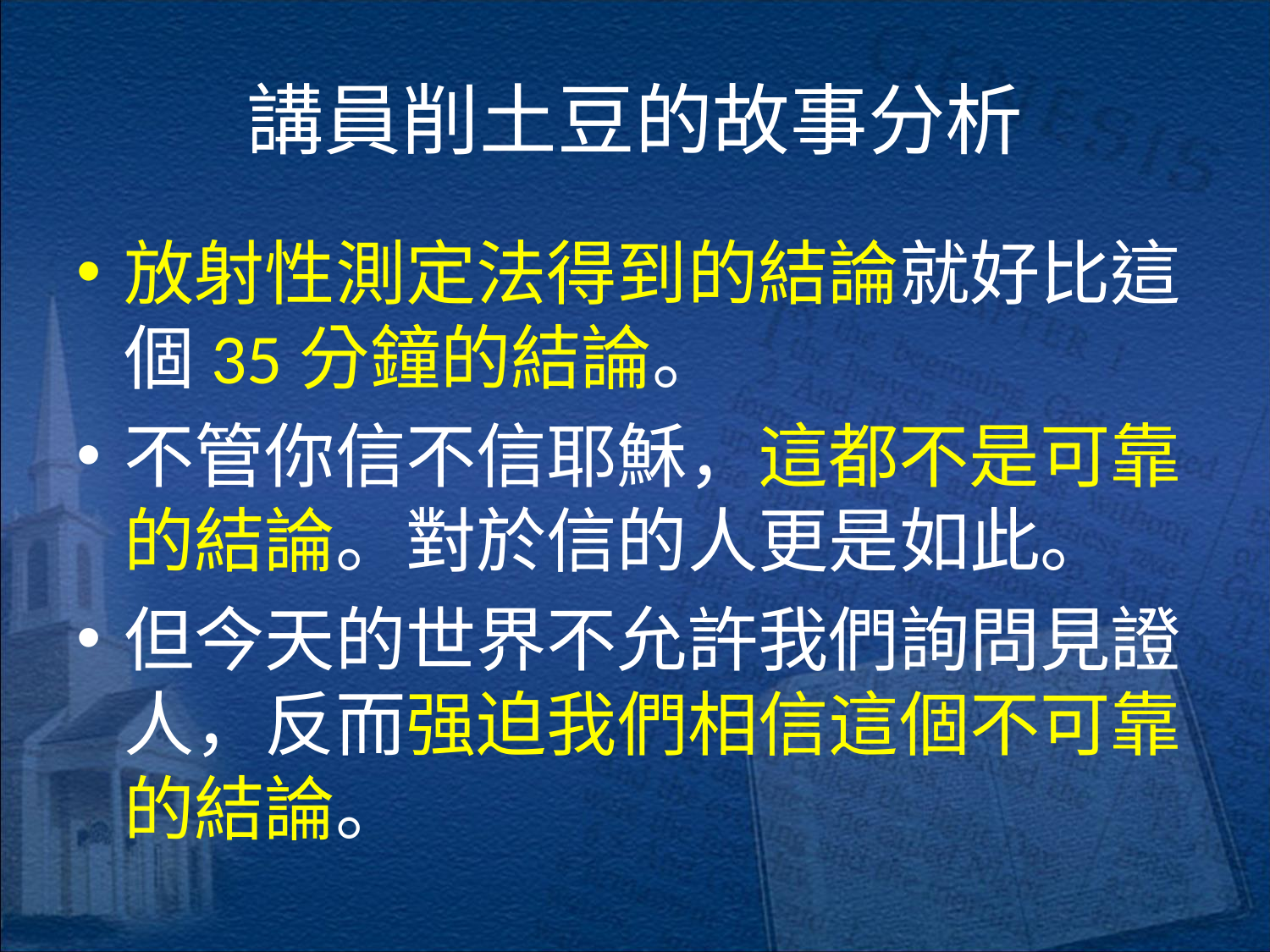

# 講員削土豆的故事分析
放射性測定法得到的結論就好比這個35分鐘的結論。
不管你信不信耶穌，這都不是可靠的結論。對於信的人更是如此。
但今天的世界不允許我們詢問見證人，反而强迫我們相信這個不可靠的結論。